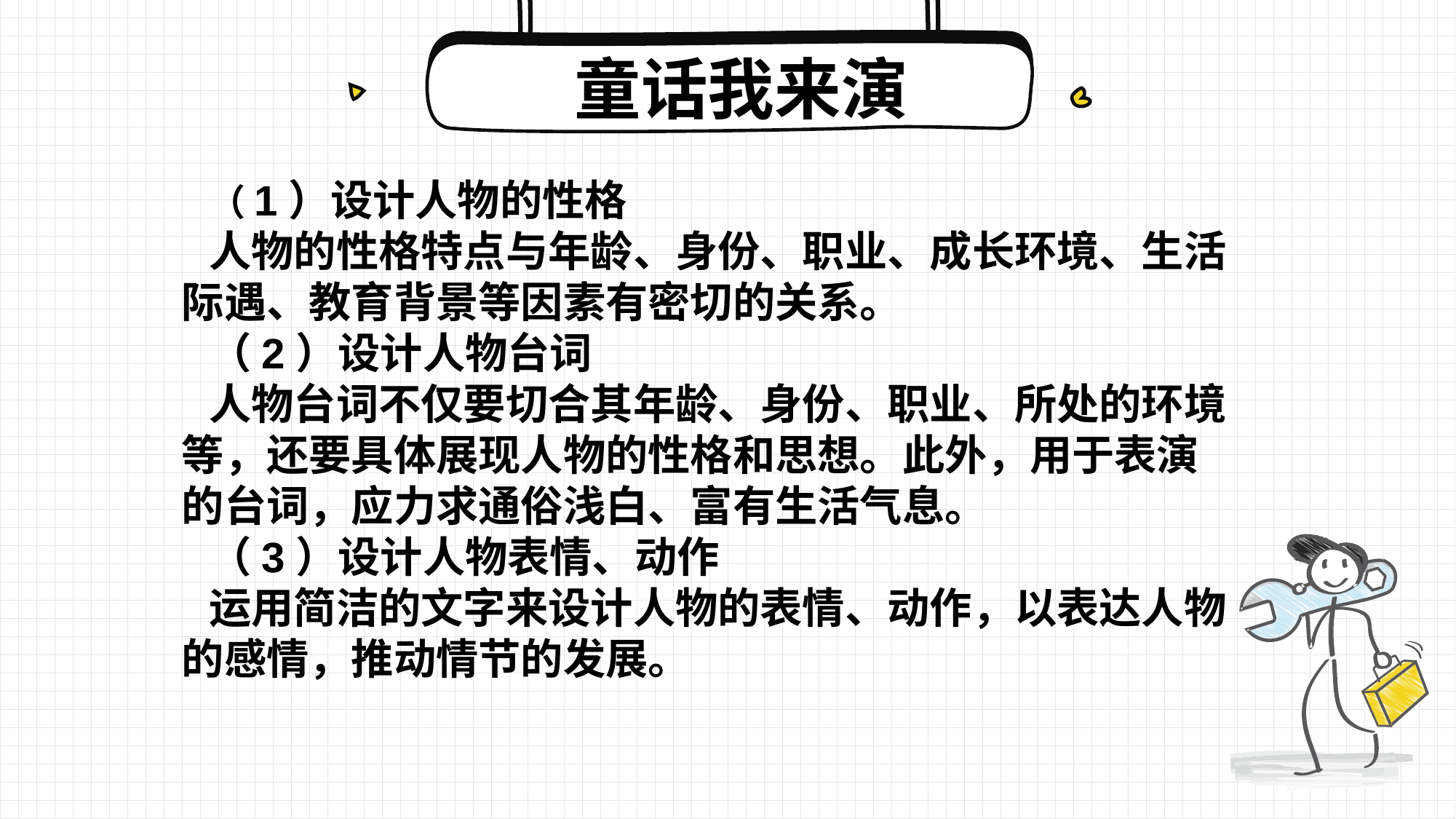

童话我来演
（1）设计人物的性格
人物的性格特点与年龄、身份、职业、成长环境、生活际遇、教育背景等因素有密切的关系。
（2）设计人物台词
人物台词不仅要切合其年龄、身份、职业、所处的环境等，还要具体展现人物的性格和思想。此外，用于表演的台词，应力求通俗浅白、富有生活气息。
（3）设计人物表情、动作
运用简洁的文字来设计人物的表情、动作，以表达人物的感情，推动情节的发展。